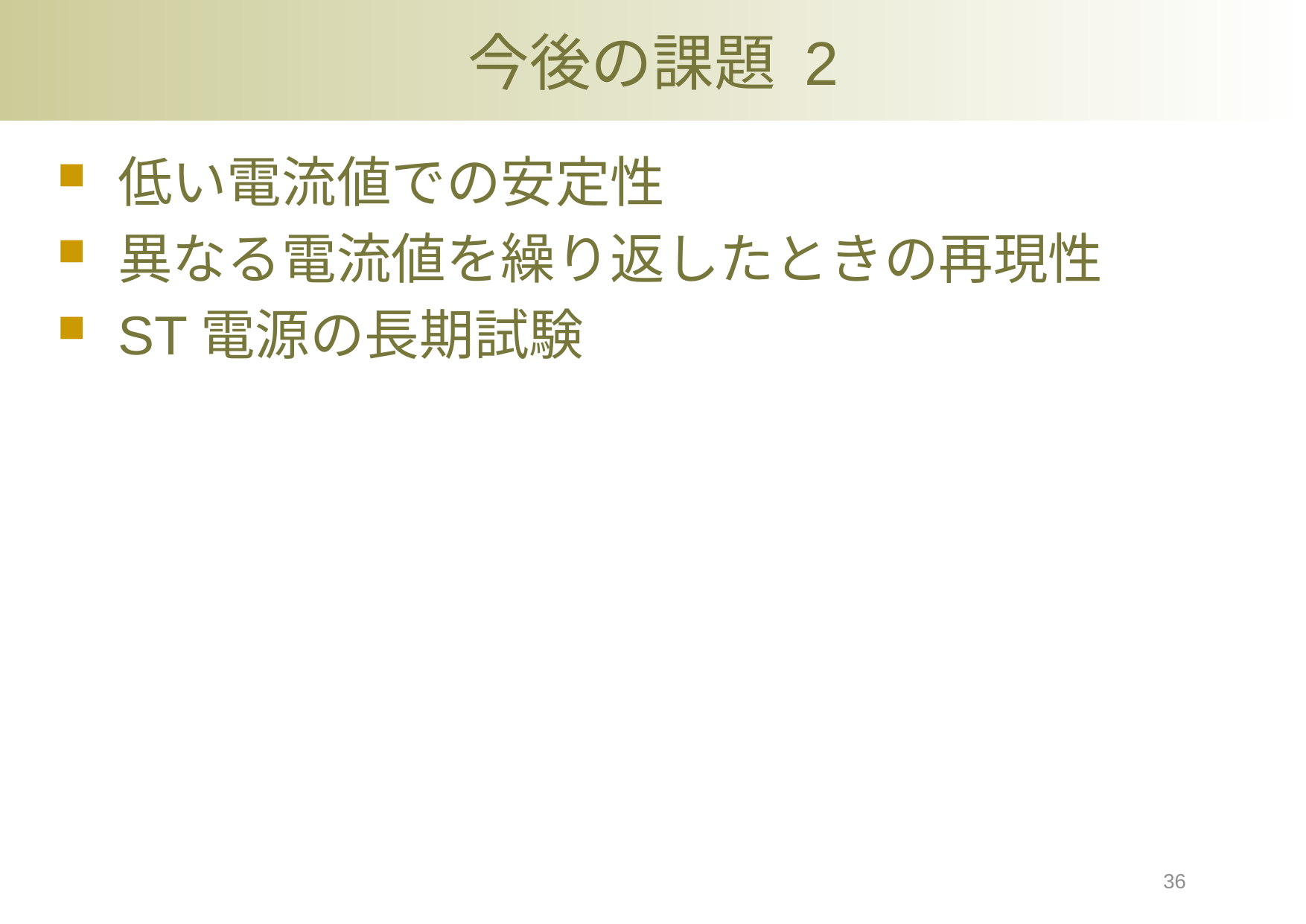

# 今後の課題 2
低い電流値での安定性
異なる電流値を繰り返したときの再現性
ST電源の長期試験

36